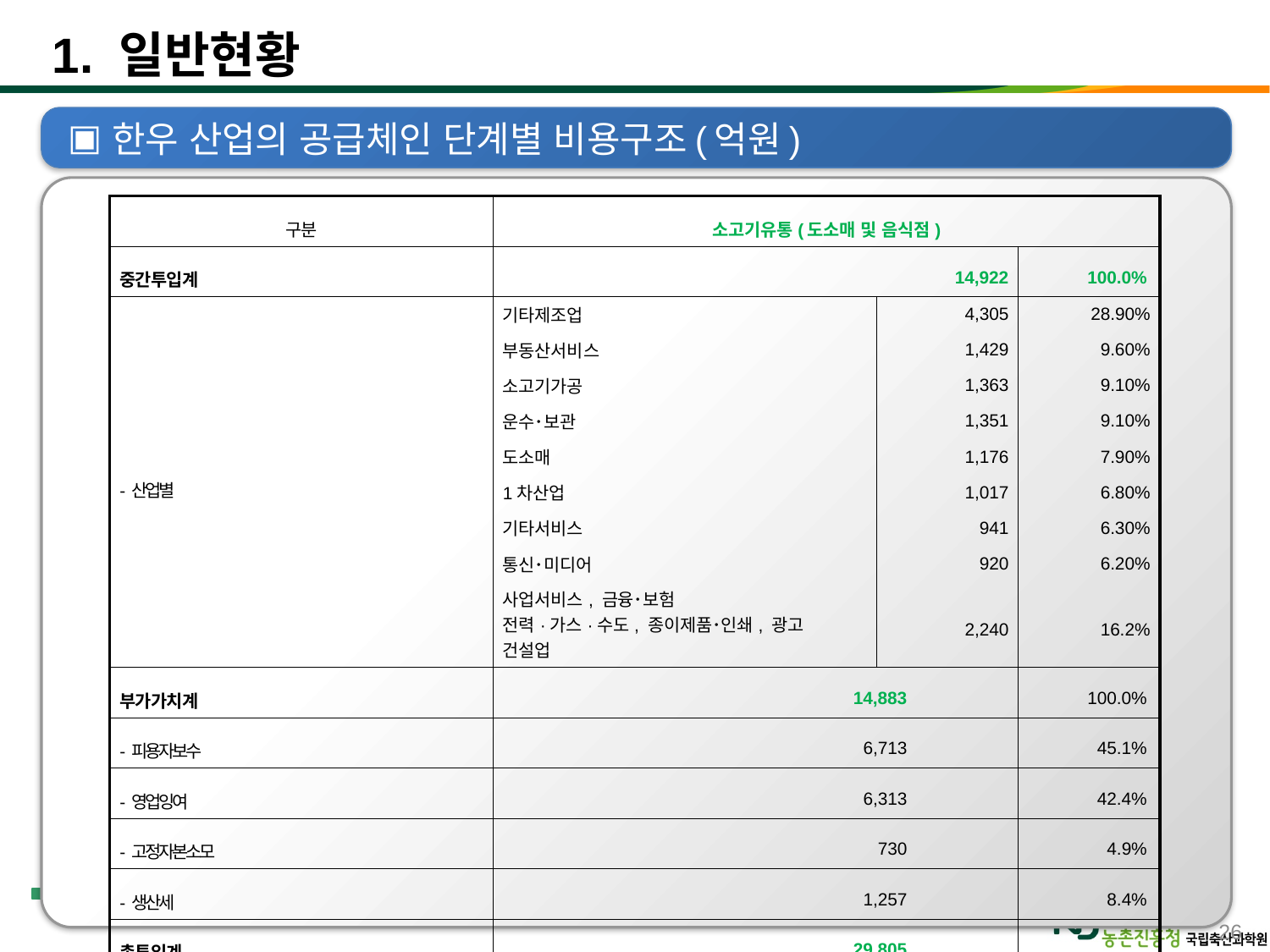

# 1. 일반현황
한우 산업의 공급체인 단계별 비용구조(억원)
| 구 분 | 소고기유통(도소매 및 음식점) |  |  |
| --- | --- | --- | --- |
| 중 간 투 입 계 | 14,922 |  | 100.0% |
| - 산업별 | 기타제조업 | 4,305 | 28.90% |
|  | 부동산서비스 | 1,429 | 9.60% |
|  | 소고기가공 | 1,363 | 9.10% |
|  | 운수･보관 | 1,351 | 9.10% |
|  | 도소매 | 1,176 | 7.90% |
|  | 1차산업 | 1,017 | 6.80% |
|  | 기타서비스 | 941 | 6.30% |
|  | 통신･미디어 | 920 | 6.20% |
|  | 사업서비스, 금융･보험 전력·가스·수도, 종이제품･인쇄, 광고 건설업 | 2,240 | 16.2% |
| 부 가 가 치 계 | 14,883 |  | 100.0% |
| - 피용자보수 | 6,713 |  | 45.1% |
| - 영업잉여 | 6,313 |  | 42.4% |
| - 고정자본소모 | 730 |  | 4.9% |
| - 생산세 | 1,257 |  | 8.4% |
| 총 투 입 계 | 29,805 |  |  |
26